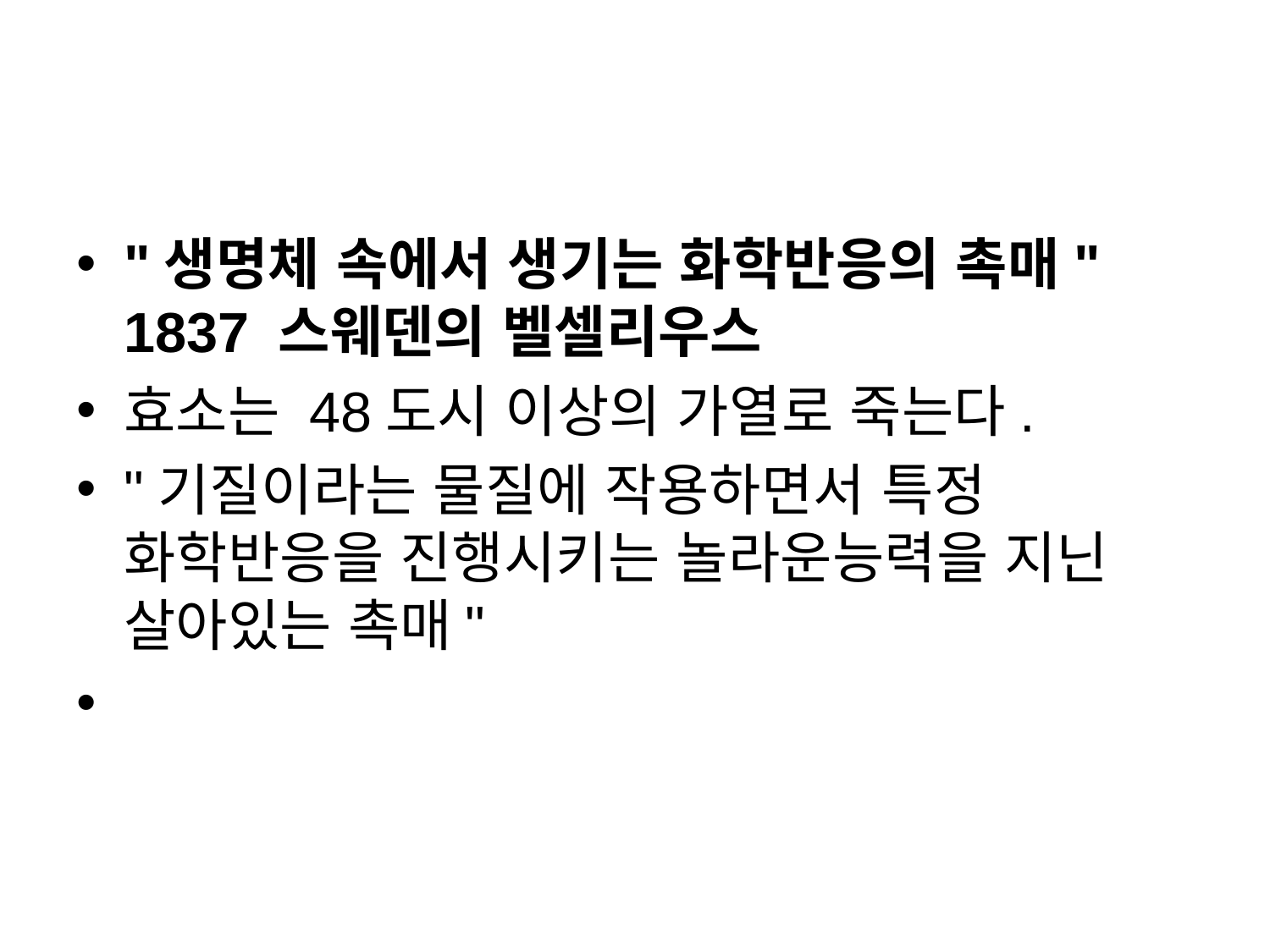

#
"생명체 속에서 생기는 화학반응의 촉매" 1837 스웨덴의 벨셀리우스
효소는 48도시 이상의 가열로 죽는다.
"기질이라는 물질에 작용하면서 특정 화학반응을 진행시키는 놀라운능력을 지닌 살아있는 촉매"